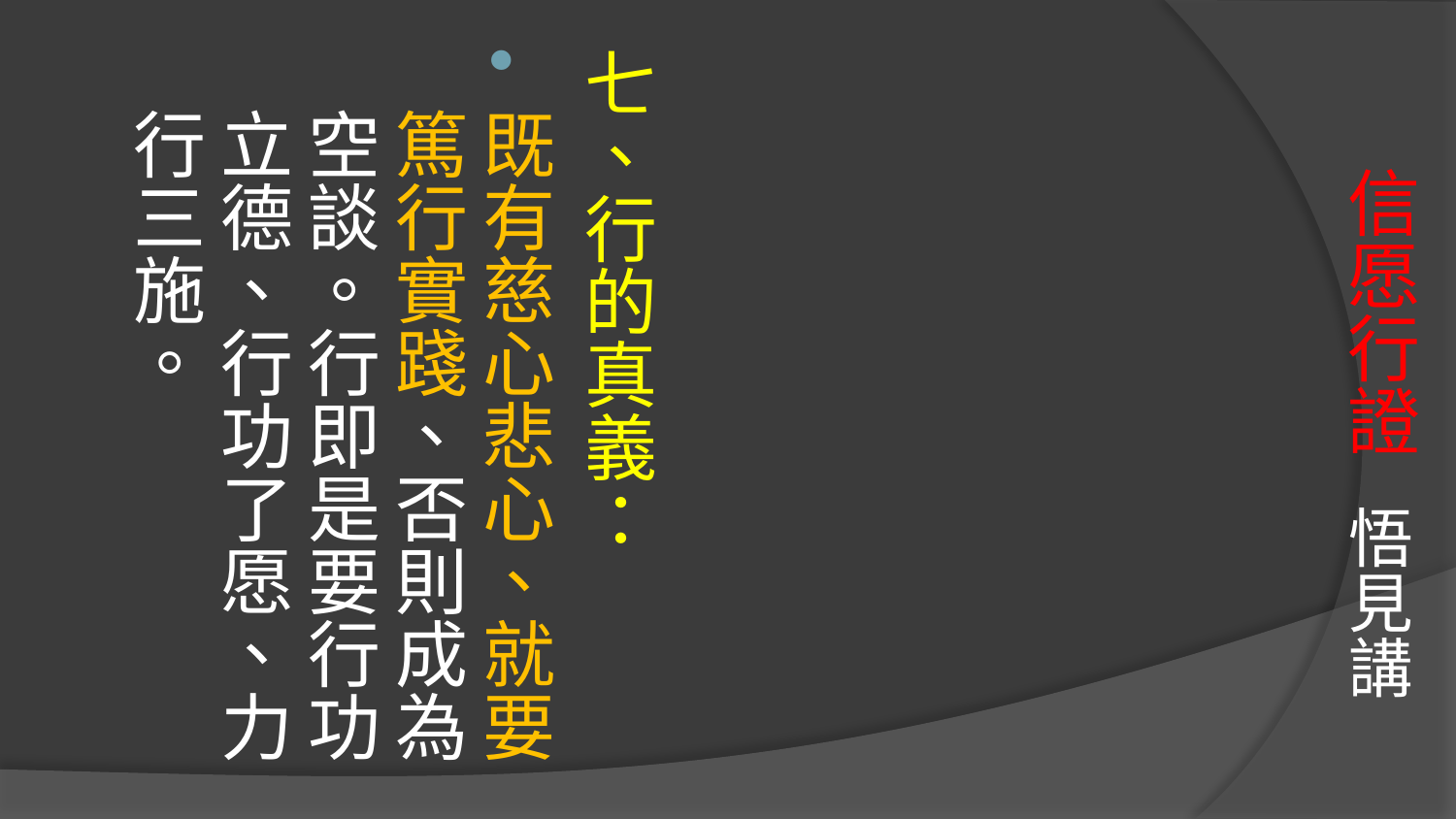

# 信愿行證   悟見講
七、行的真義：
既有慈心悲心、就要篤行實踐、否則成為空談。行即是要行功立德、行功了愿、力行三施。